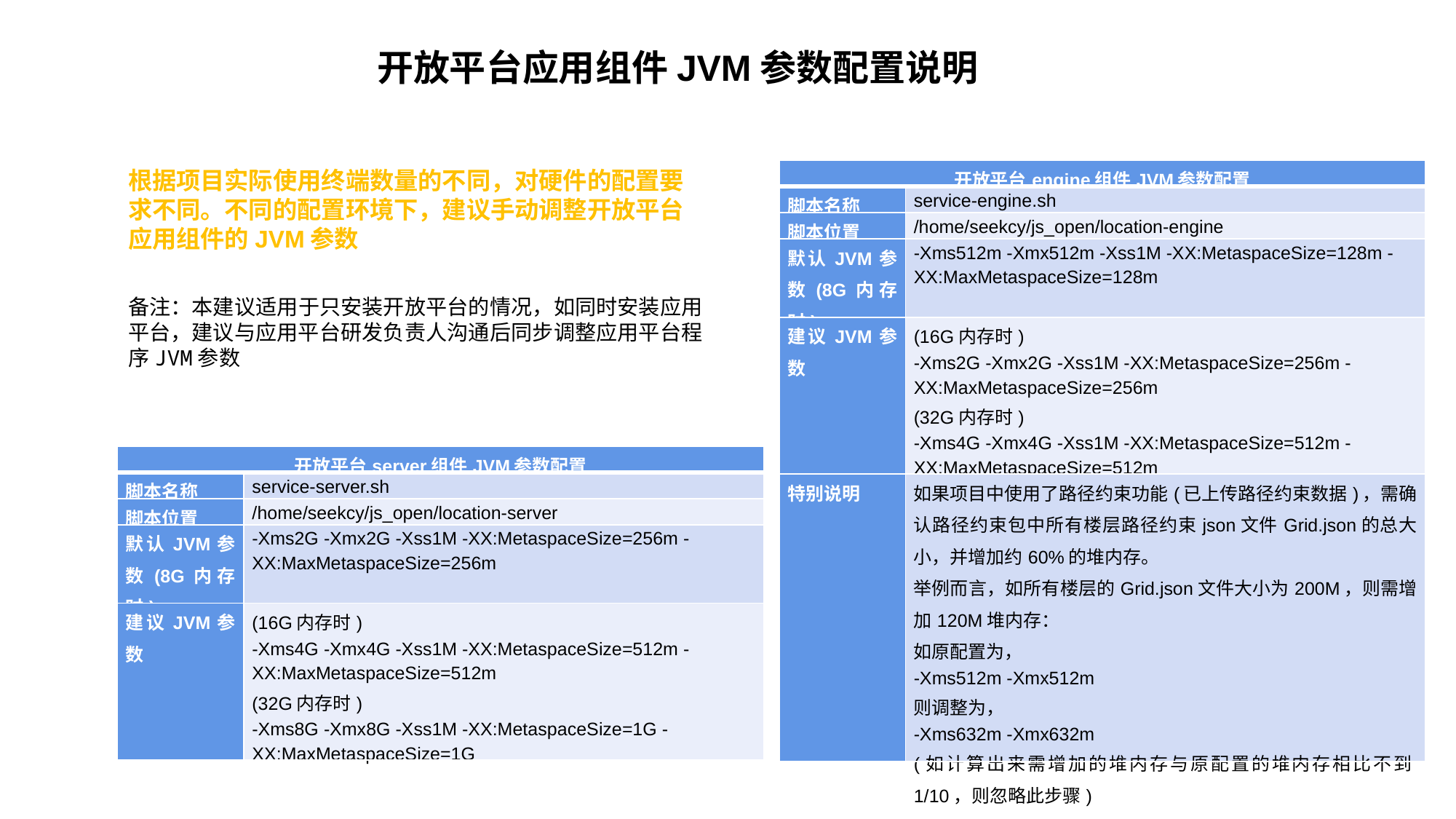

开放平台应用组件JVM参数配置说明
根据项目实际使用终端数量的不同，对硬件的配置要求不同。不同的配置环境下，建议手动调整开放平台应用组件的JVM参数
| 开放平台engine组件JVM参数配置 |  |
| --- | --- |
| 脚本名称 | service-engine.sh |
| 脚本位置 | /home/seekcy/js\_open/location-engine |
| 默认JVM参数(8G内存时) | -Xms512m -Xmx512m -Xss1M -XX:MetaspaceSize=128m -XX:MaxMetaspaceSize=128m |
| 建议JVM参数 | (16G内存时) -Xms2G -Xmx2G -Xss1M -XX:MetaspaceSize=256m -XX:MaxMetaspaceSize=256m (32G内存时) -Xms4G -Xmx4G -Xss1M -XX:MetaspaceSize=512m -XX:MaxMetaspaceSize=512m |
| 特别说明 | 如果项目中使用了路径约束功能(已上传路径约束数据)，需确认路径约束包中所有楼层路径约束json文件Grid.json的总大小，并增加约60%的堆内存。 举例而言，如所有楼层的Grid.json文件大小为200M，则需增加120M堆内存： 如原配置为， -Xms512m -Xmx512m 则调整为， -Xms632m -Xmx632m (如计算出来需增加的堆内存与原配置的堆内存相比不到1/10，则忽略此步骤) |
备注：本建议适用于只安装开放平台的情况，如同时安装应用平台，建议与应用平台研发负责人沟通后同步调整应用平台程序JVM参数
| 开放平台server组件JVM参数配置 |  |
| --- | --- |
| 脚本名称 | service-server.sh |
| 脚本位置 | /home/seekcy/js\_open/location-server |
| 默认JVM参数(8G内存时) | -Xms2G -Xmx2G -Xss1M -XX:MetaspaceSize=256m -XX:MaxMetaspaceSize=256m |
| 建议JVM参数 | (16G内存时) -Xms4G -Xmx4G -Xss1M -XX:MetaspaceSize=512m -XX:MaxMetaspaceSize=512m (32G内存时) -Xms8G -Xmx8G -Xss1M -XX:MetaspaceSize=1G -XX:MaxMetaspaceSize=1G |